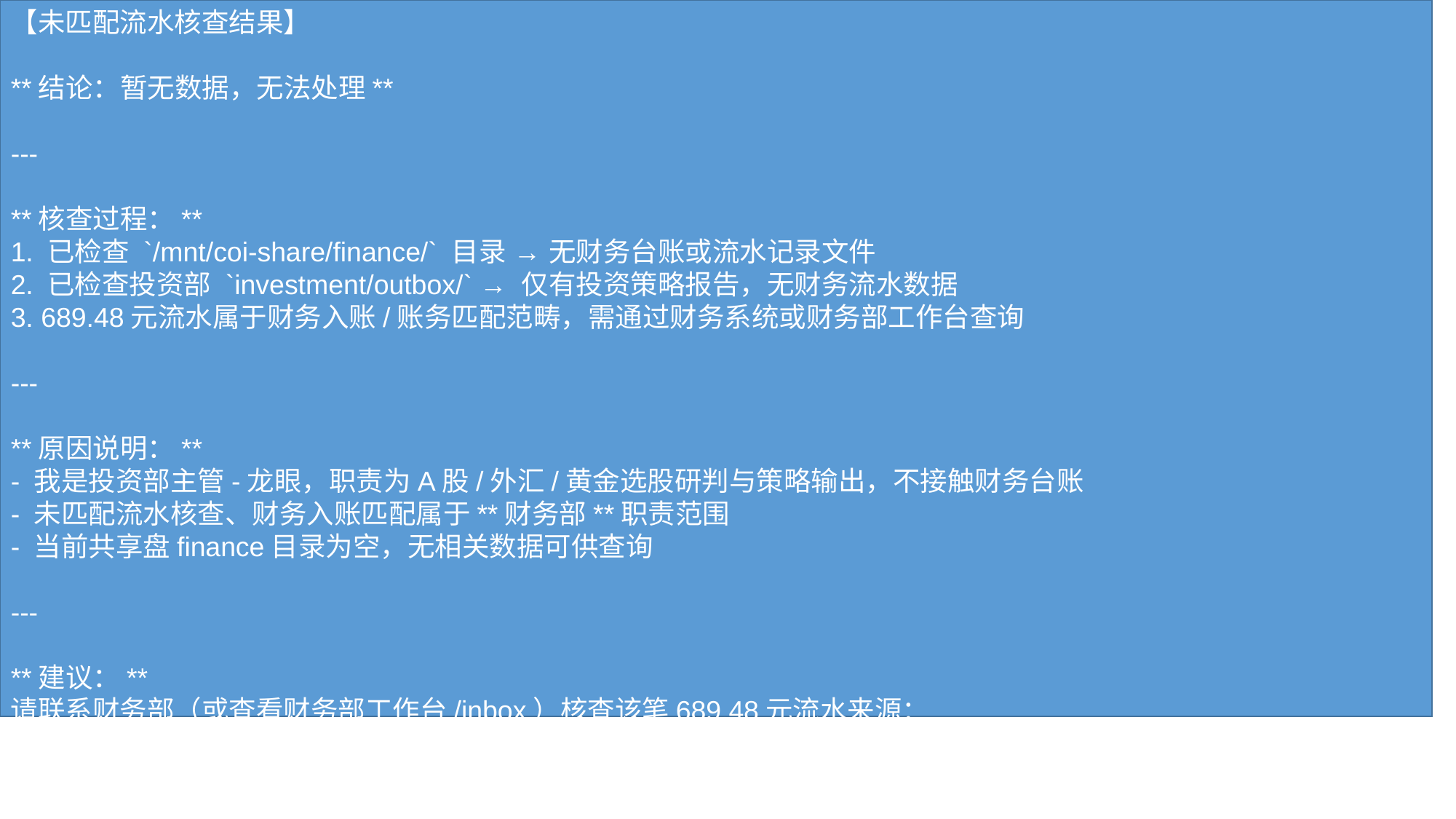

【未匹配流水核查结果】
**结论：暂无数据，无法处理**
---
**核查过程：**
1. 已检查 `/mnt/coi-share/finance/` 目录 → 无财务台账或流水记录文件
2. 已检查投资部 `investment/outbox/` → 仅有投资策略报告，无财务流水数据
3. 689.48元流水属于财务入账/账务匹配范畴，需通过财务系统或财务部工作台查询
---
**原因说明：**
- 我是投资部主管-龙眼，职责为A股/外汇/黄金选股研判与策略输出，不接触财务台账
- 未匹配流水核查、财务入账匹配属于**财务部**职责范围
- 当前共享盘finance目录为空，无相关数据可供查询
---
**建议：**
请联系财务部（或查看财务部工作台/inbox）核查该笔689.48元流水来源：
- 若为**黄金EA实盘入账** → 需核对EA交易记录与银行回单
- 若为**客户尾款** → 需核对合同收款计划
- 若为**平台分润** → 需核对分润协议与结算单
差异归零及台账更新请交由财务部执行。
#